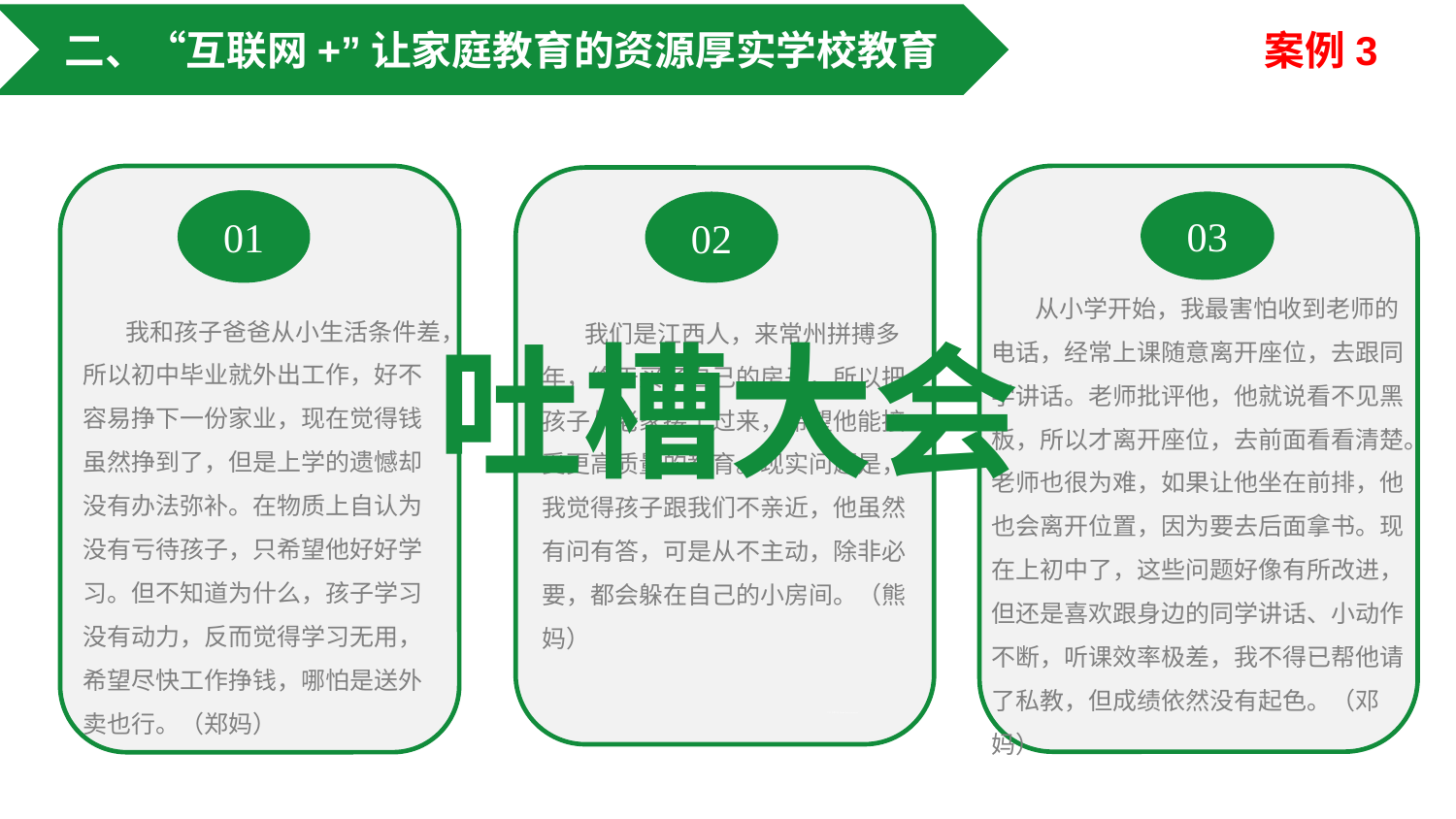

二、“互联网+”让家庭教育的资源厚实学校教育
案例3

03
       从小学开始，我最害怕收到老师的电话，经常上课随意离开座位，去跟同学讲话。老师批评他，他就说看不见黑板，所以才离开座位，去前面看看清楚。老师也很为难，如果让他坐在前排，他也会离开位置，因为要去后面拿书。现在上初中了，这些问题好像有所改进，但还是喜欢跟身边的同学讲话、小动作不断，听课效率极差，我不得已帮他请了私教，但成绩依然没有起色。（邓妈）

01
       我和孩子爸爸从小生活条件差，所以初中毕业就外出工作，好不容易挣下一份家业，现在觉得钱虽然挣到了，但是上学的遗憾却没有办法弥补。在物质上自认为没有亏待孩子，只希望他好好学习。但不知道为什么，孩子学习没有动力，反而觉得学习无用，希望尽快工作挣钱，哪怕是送外卖也行。（郑妈）

02
       我们是江西人，来常州拼搏多年，终于买了自己的房子，所以把孩子从老家接了过来，希望他能接受更高质量的教育。现实问题是，我觉得孩子跟我们不亲近，他虽然有问有答，可是从不主动，除非必要，都会躲在自己的小房间。（熊妈）

吐槽大会
PPT下载 http://www.1ppt.com/xiazai/